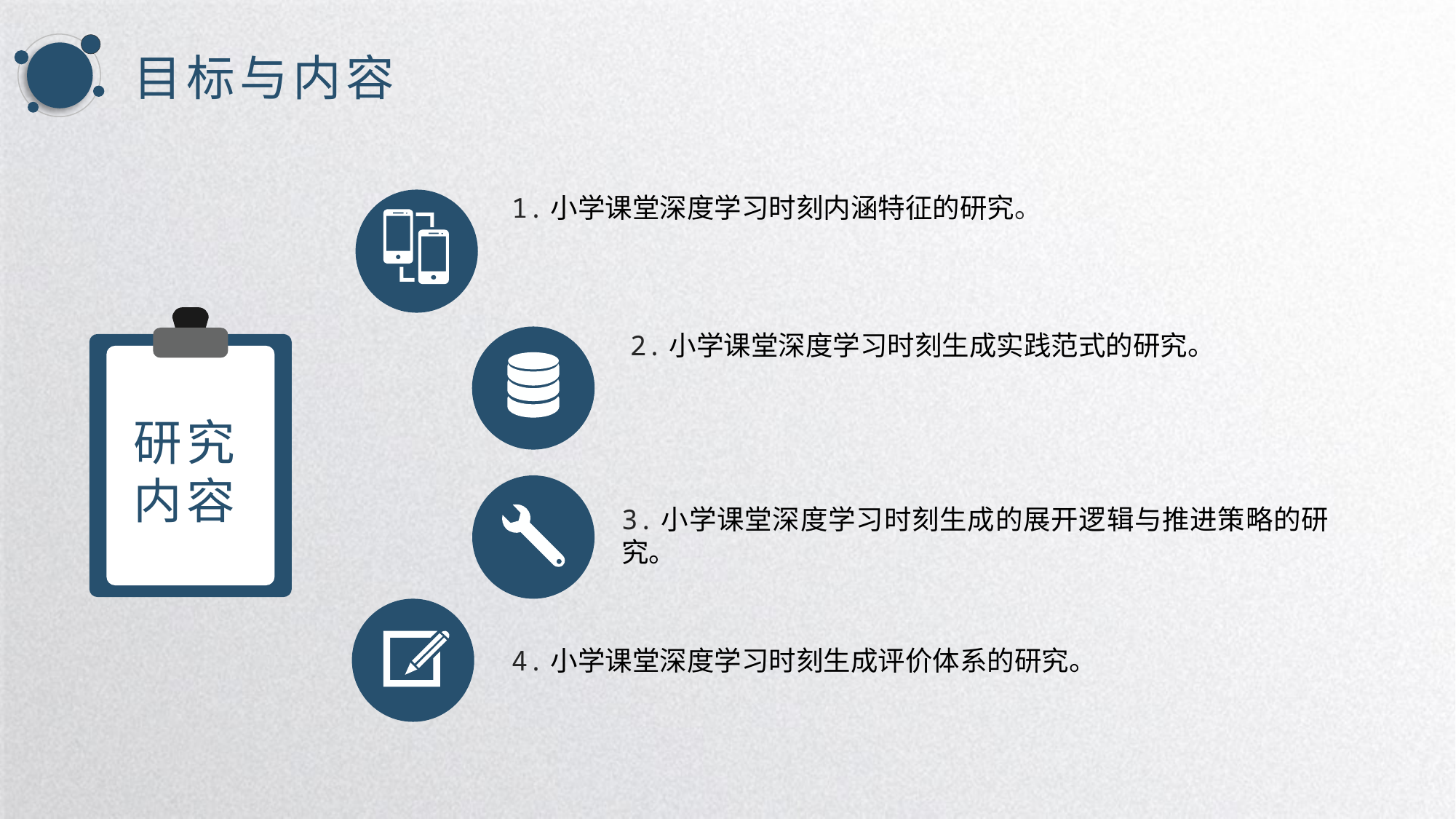

目标与内容

1.小学课堂深度学习时刻内涵特征的研究。

2.小学课堂深度学习时刻生成实践范式的研究。
研究
内容

3.小学课堂深度学习时刻生成的展开逻辑与推进策略的研究。

4.小学课堂深度学习时刻生成评价体系的研究。